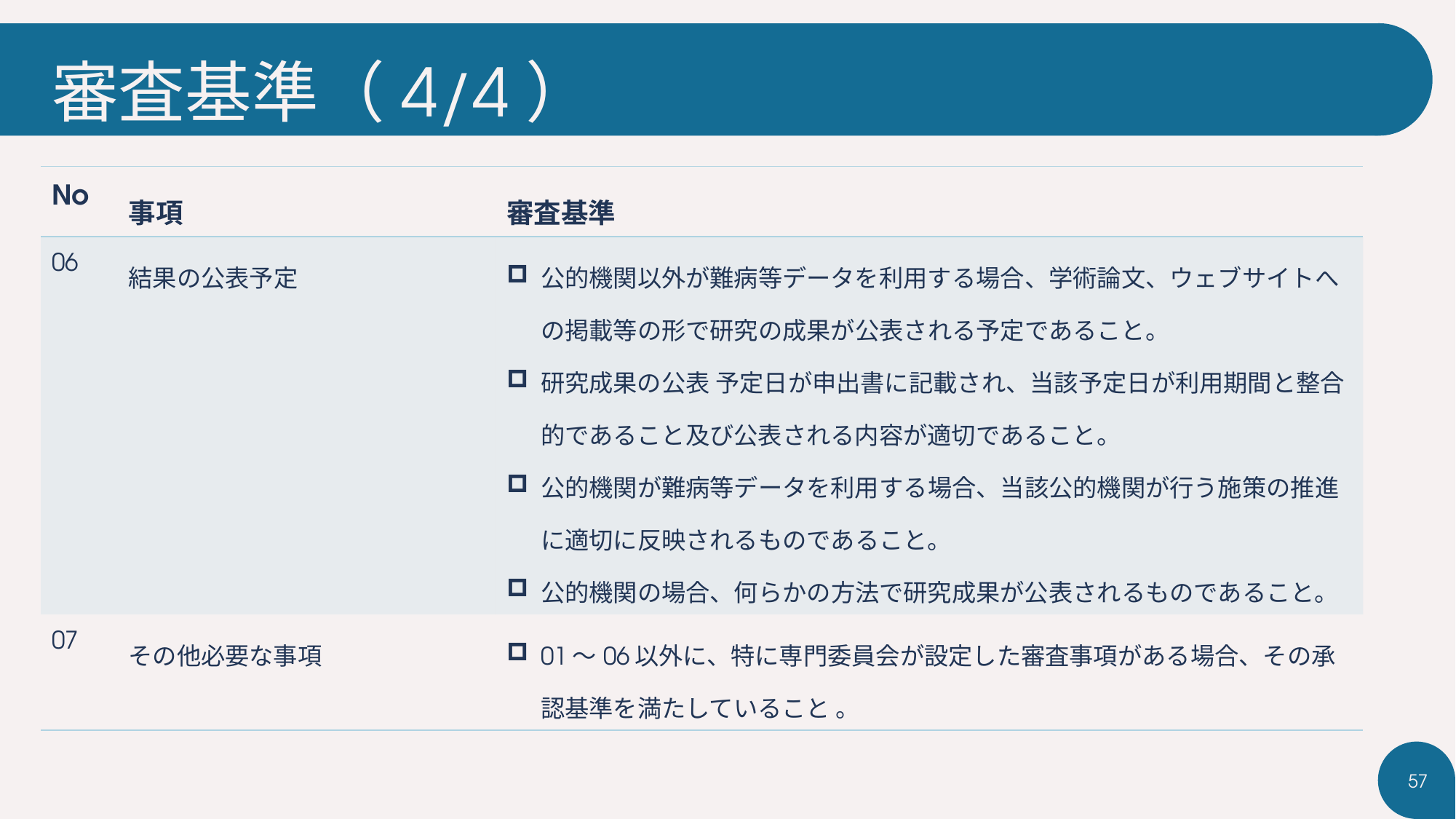

# 審査基準（4/4）
| No | 事項 | 審査基準 |
| --- | --- | --- |
| 06 | 結果の公表予定 | 公的機関以外が難病等データを利用する場合、学術論文、ウェブサイトへ の掲載等の形で研究の成果が公表される予定であること。 研究成果の公表 予定日が申出書に記載され、当該予定日が利用期間と整合的であること及び公表される内容が適切であること。 公的機関が難病等データを利用する場合、当該公的機関が行う施策の推進 に適切に反映されるものであること。 公的機関の場合、何らかの方法で研究成果が公表されるものであること。 |
| 07 | その他必要な事項 | 01～06以外に、特に専門委員会が設定した審査事項がある場合、その承認基準を満たしていること 。 |
57